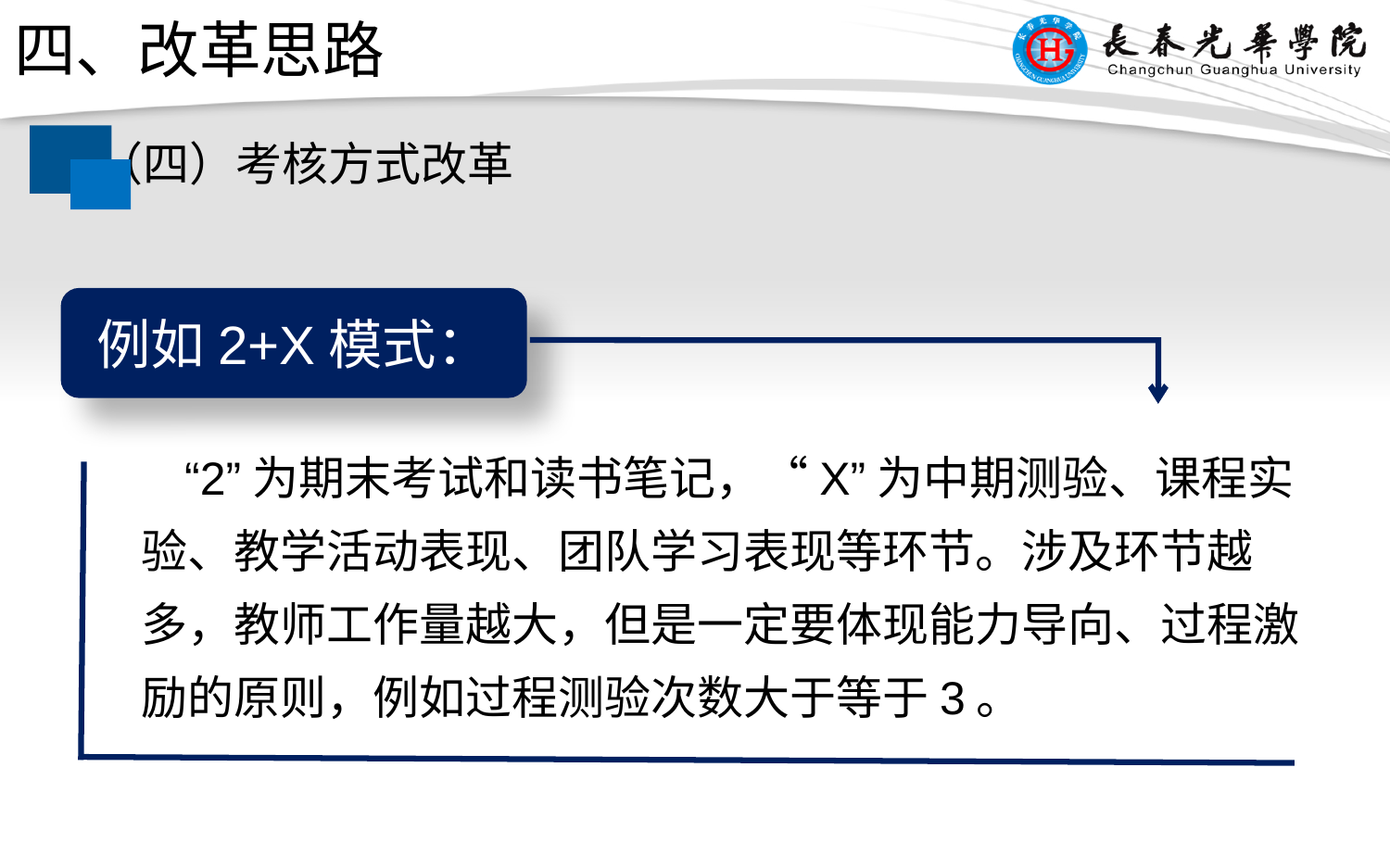

四、改革思路

（四）考核方式改革
例如2+X模式：
“2”为期末考试和读书笔记，“X”为中期测验、课程实验、教学活动表现、团队学习表现等环节。涉及环节越多，教师工作量越大，但是一定要体现能力导向、过程激励的原则，例如过程测验次数大于等于3。